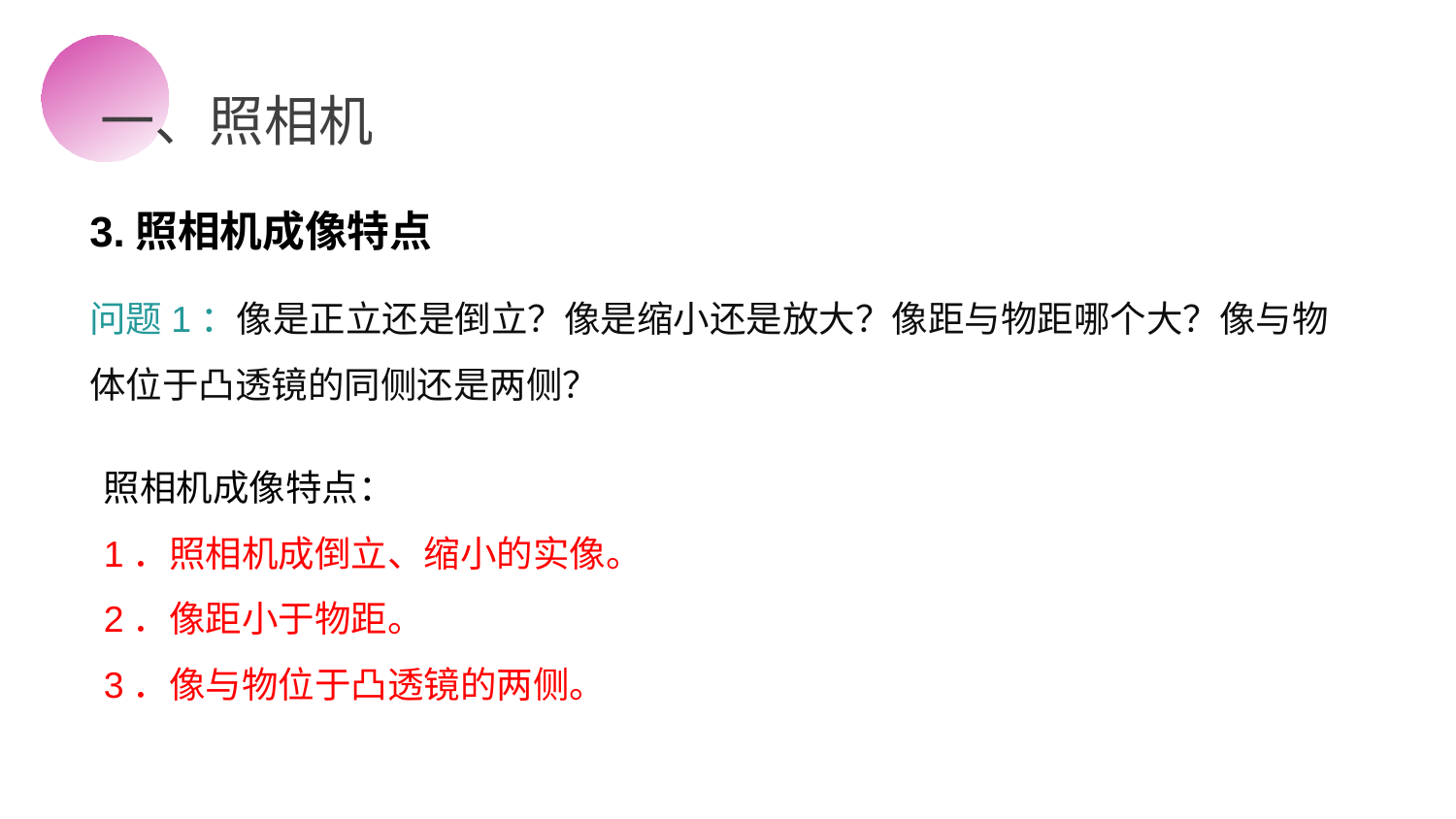

一、照相机
3.照相机成像特点
问题1：像是正立还是倒立？像是缩小还是放大？像距与物距哪个大？像与物体位于凸透镜的同侧还是两侧？
照相机成像特点：
1．照相机成倒立、缩小的实像。
2．像距小于物距。
3．像与物位于凸透镜的两侧。